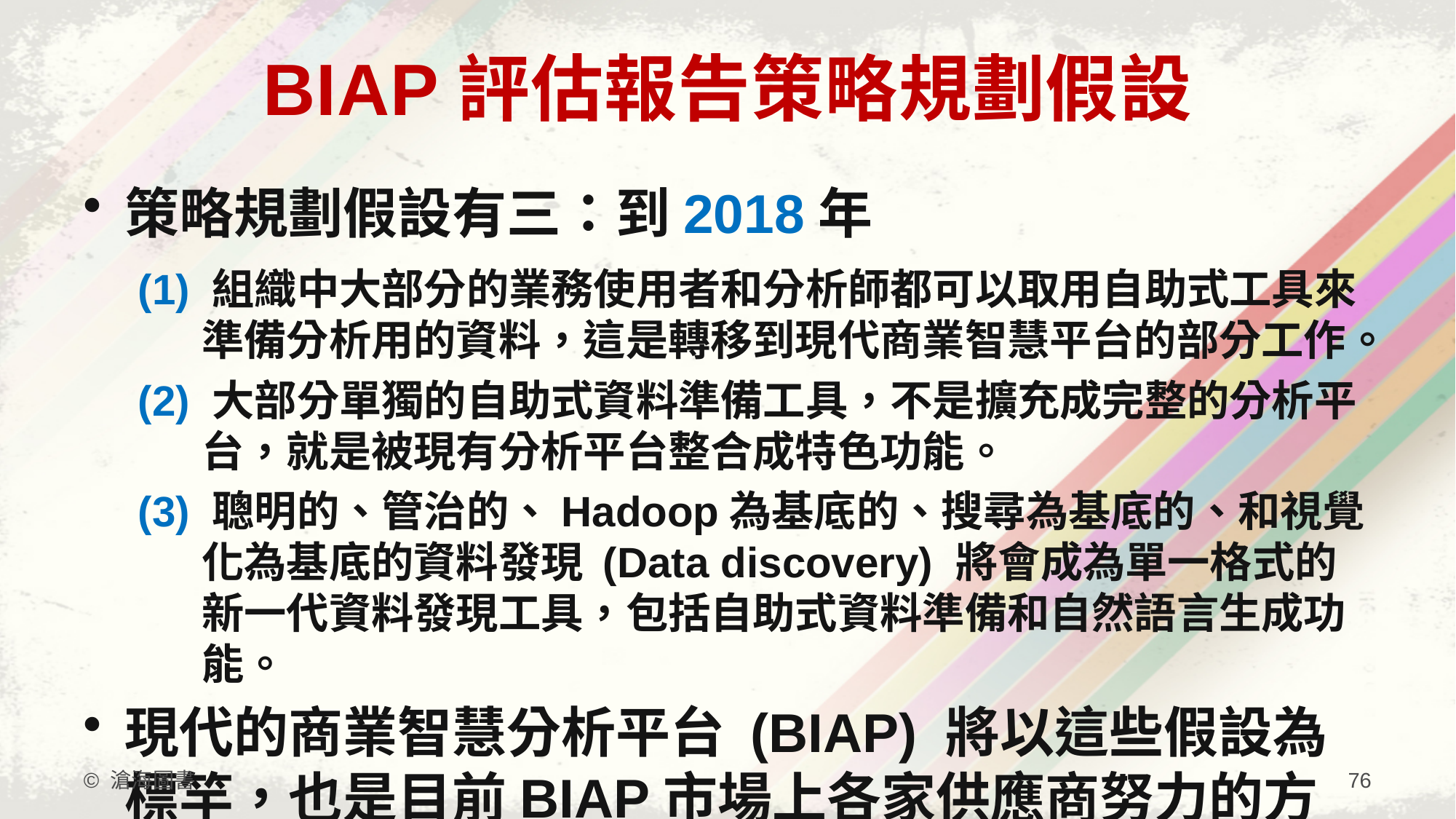

# BIAP評估報告策略規劃假設
策略規劃假設有三：到2018年
(1) 組織中大部分的業務使用者和分析師都可以取用自助式工具來準備分析用的資料，這是轉移到現代商業智慧平台的部分工作。
(2) 大部分單獨的自助式資料準備工具，不是擴充成完整的分析平台，就是被現有分析平台整合成特色功能。
(3) 聰明的、管治的、Hadoop為基底的、搜尋為基底的、和視覺化為基底的資料發現 (Data discovery) 將會成為單一格式的新一代資料發現工具，包括自助式資料準備和自然語言生成功能。
現代的商業智慧分析平台 (BIAP) 將以這些假設為標竿，也是目前BIAP市場上各家供應商努力的方向。
© 滄海圖書
76